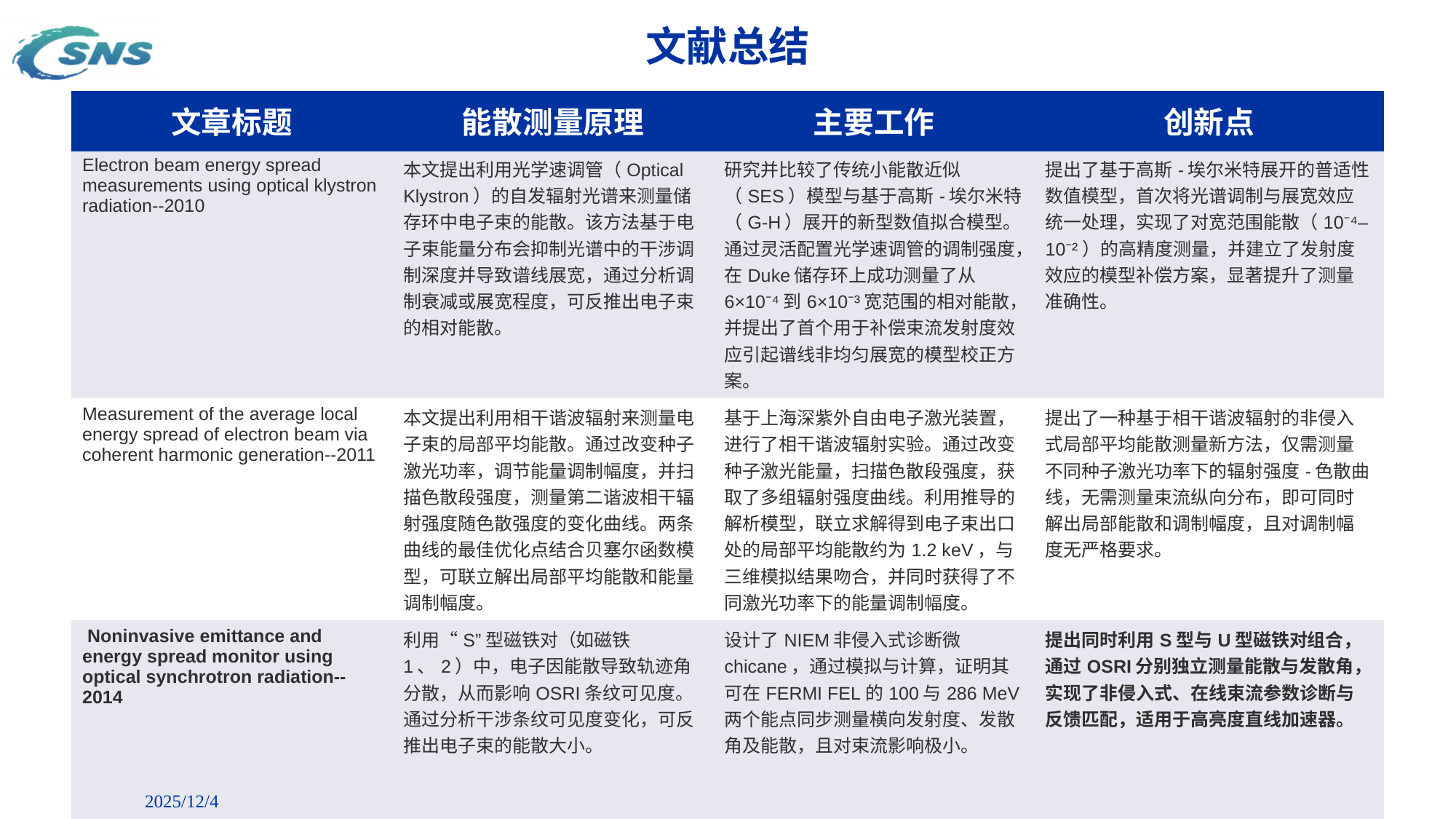

# 文献总结
| 文章标题 | 能散测量原理 | 主要工作 | 创新点 |
| --- | --- | --- | --- |
| Electron beam energy spread measurements using optical klystron radiation--2010 | 本文提出利用光学速调管（Optical Klystron）的自发辐射光谱来测量储存环中电子束的能散。该方法基于电子束能量分布会抑制光谱中的干涉调制深度并导致谱线展宽，通过分析调制衰减或展宽程度，可反推出电子束的相对能散。 | 研究并比较了传统小能散近似（SES）模型与基于高斯-埃尔米特（G-H）展开的新型数值拟合模型。通过灵活配置光学速调管的调制强度，在Duke储存环上成功测量了从6×10⁻⁴到6×10⁻³宽范围的相对能散，并提出了首个用于补偿束流发射度效应引起谱线非均匀展宽的模型校正方案。 | 提出了基于高斯-埃尔米特展开的普适性数值模型，首次将光谱调制与展宽效应统一处理，实现了对宽范围能散（10⁻⁴–10⁻²）的高精度测量，并建立了发射度效应的模型补偿方案，显著提升了测量准确性。 |
| Measurement of the average local energy spread of electron beam via coherent harmonic generation--2011 | 本文提出利用相干谐波辐射来测量电子束的局部平均能散。通过改变种子激光功率，调节能量调制幅度，并扫描色散段强度，测量第二谐波相干辐射强度随色散强度的变化曲线。两条曲线的最佳优化点结合贝塞尔函数模型，可联立解出局部平均能散和能量调制幅度。 | 基于上海深紫外自由电子激光装置，进行了相干谐波辐射实验。通过改变种子激光能量，扫描色散段强度，获取了多组辐射强度曲线。利用推导的解析模型，联立求解得到电子束出口处的局部平均能散约为1.2 keV，与三维模拟结果吻合，并同时获得了不同激光功率下的能量调制幅度。 | 提出了一种基于相干谐波辐射的非侵入式局部平均能散测量新方法，仅需测量不同种子激光功率下的辐射强度-色散曲线，无需测量束流纵向分布，即可同时解出局部能散和调制幅度，且对调制幅度无严格要求。 |
| Noninvasive emittance and energy spread monitor using optical synchrotron radiation--2014 | 利用“S”型磁铁对（如磁铁1、2）中，电子因能散导致轨迹角分散，从而影响OSRI条纹可见度。通过分析干涉条纹可见度变化，可反推出电子束的能散大小。 | 设计了NIEM非侵入式诊断微chicane，通过模拟与计算，证明其可在FERMI FEL的100与286 MeV两个能点同步测量横向发射度、发散角及能散，且对束流影响极小。 | 提出同时利用S型与U型磁铁对组合，通过OSRI分别独立测量能散与发散角，实现了非侵入式、在线束流参数诊断与反馈匹配，适用于高亮度直线加速器。 |
23
2025/12/4
张彪